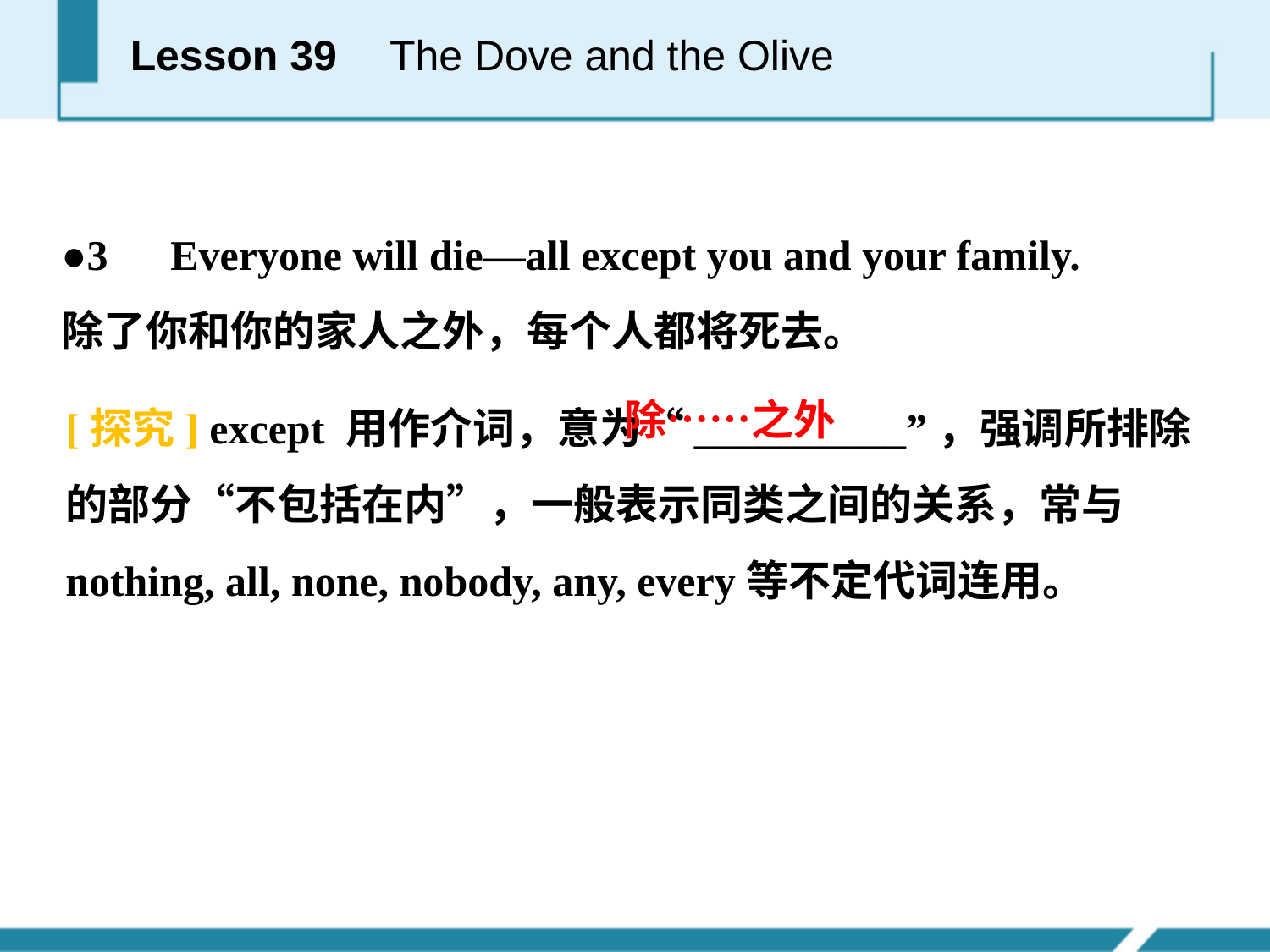

Lesson 39 　The Dove and the Olive
●3　Everyone will die—all except you and your family.
除了你和你的家人之外，每个人都将死去。
[探究] except 用作介词，意为“__________”，强调所排除的部分“不包括在内”，一般表示同类之间的关系，常与nothing, all, none, nobody, any, every等不定代词连用。
除……之外